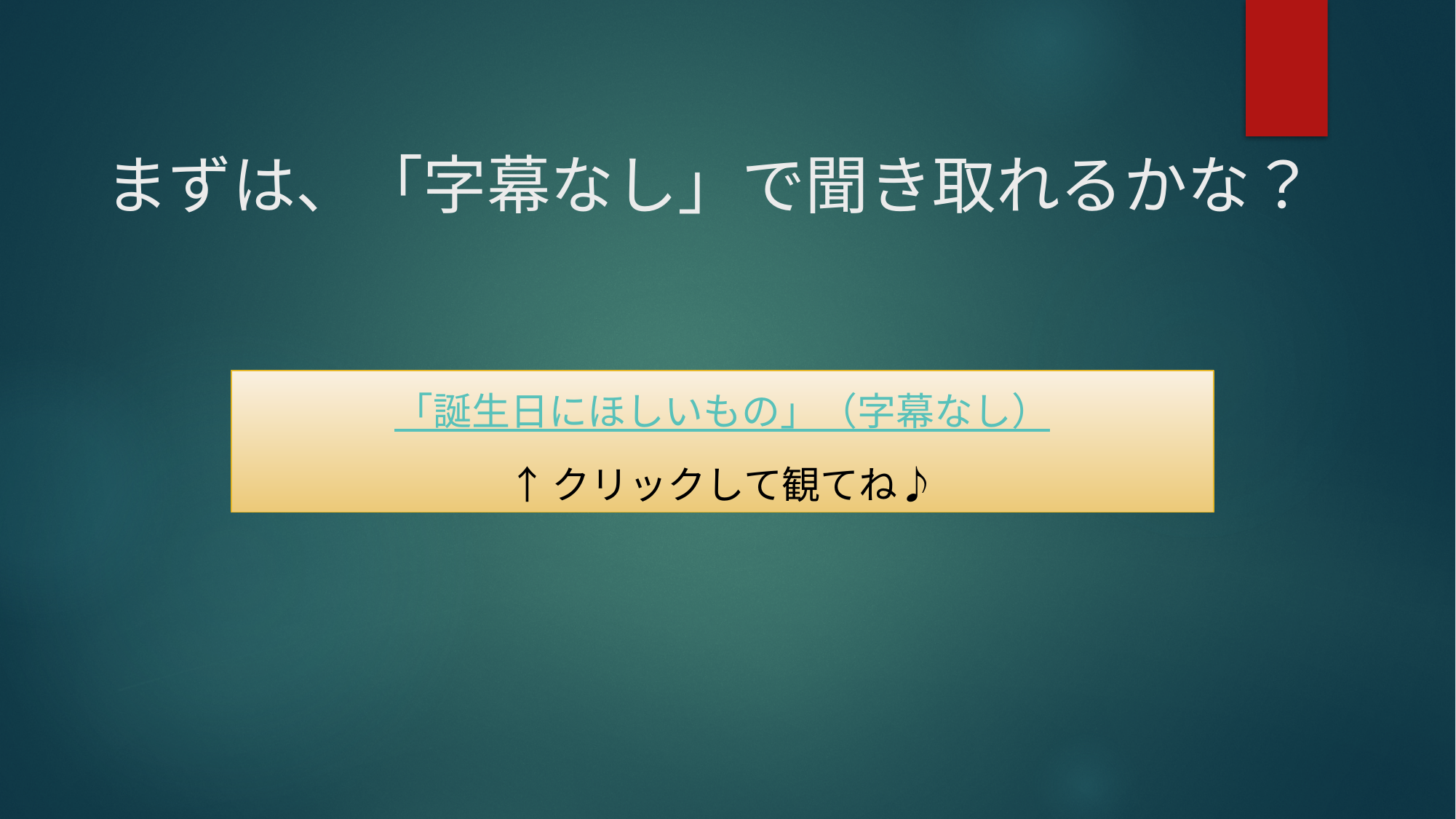

# まずは、「字幕なし」で聞き取れるかな？
「誕生日にほしいもの」（字幕なし）
↑クリックして観てね♪